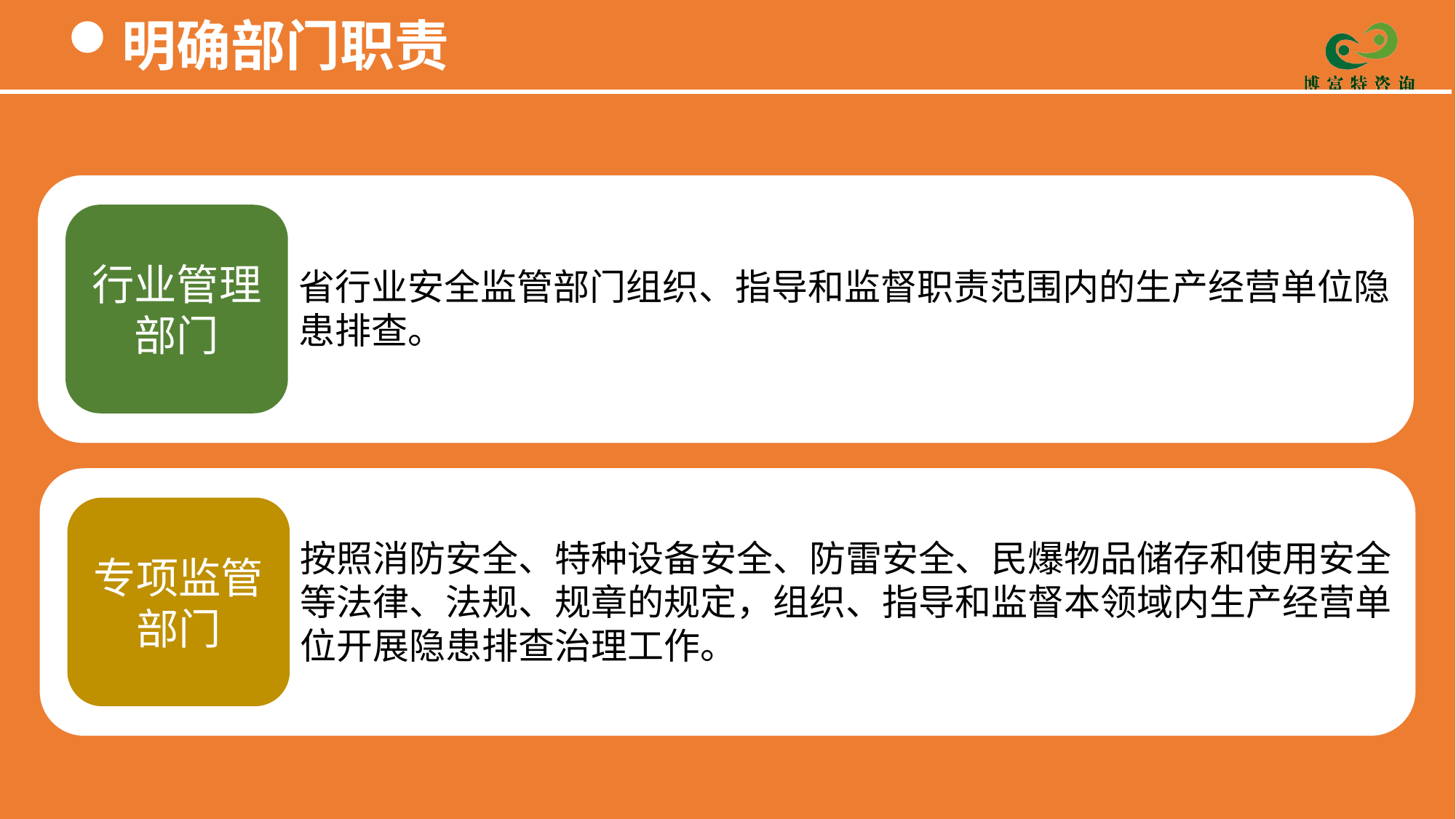

明确部门职责

行业管理部门
省行业安全监管部门组织、指导和监督职责范围内的生产经营单位隐患排查。

专项监管部门
按照消防安全、特种设备安全、防雷安全、民爆物品储存和使用安全等法律、法规、规章的规定，组织、指导和监督本领域内生产经营单位开展隐患排查治理工作。